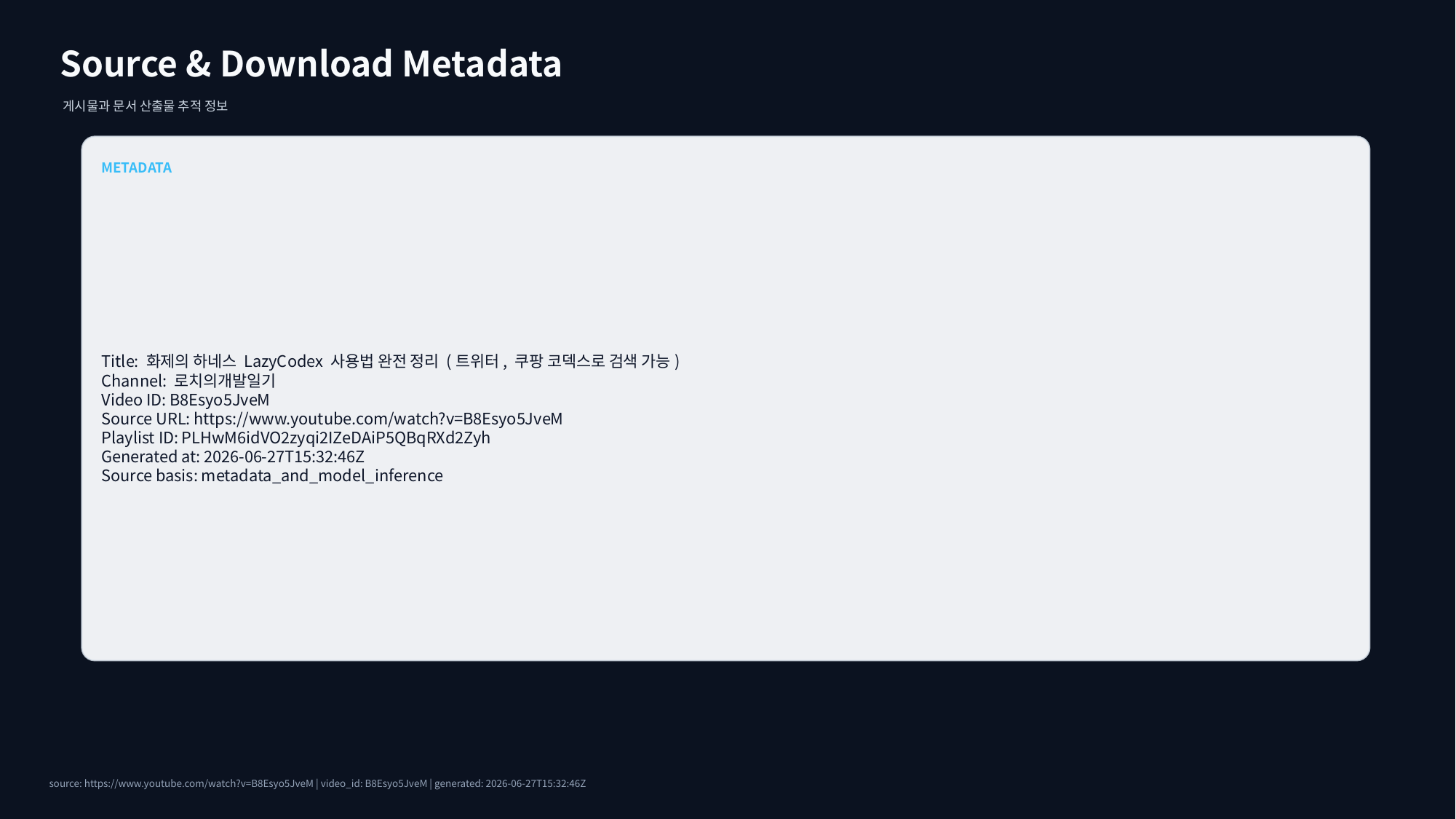

Source & Download Metadata
게시물과 문서 산출물 추적 정보

METADATA
Title: 화제의 하네스 LazyCodex 사용법 완전 정리 (트위터, 쿠팡 코덱스로 검색 가능)
Channel: 로치의개발일기
Video ID: B8Esyo5JveM
Source URL: https://www.youtube.com/watch?v=B8Esyo5JveM
Playlist ID: PLHwM6idVO2zyqi2IZeDAiP5QBqRXd2Zyh
Generated at: 2026-06-27T15:32:46Z
Source basis: metadata_and_model_inference
source: https://www.youtube.com/watch?v=B8Esyo5JveM | video_id: B8Esyo5JveM | generated: 2026-06-27T15:32:46Z